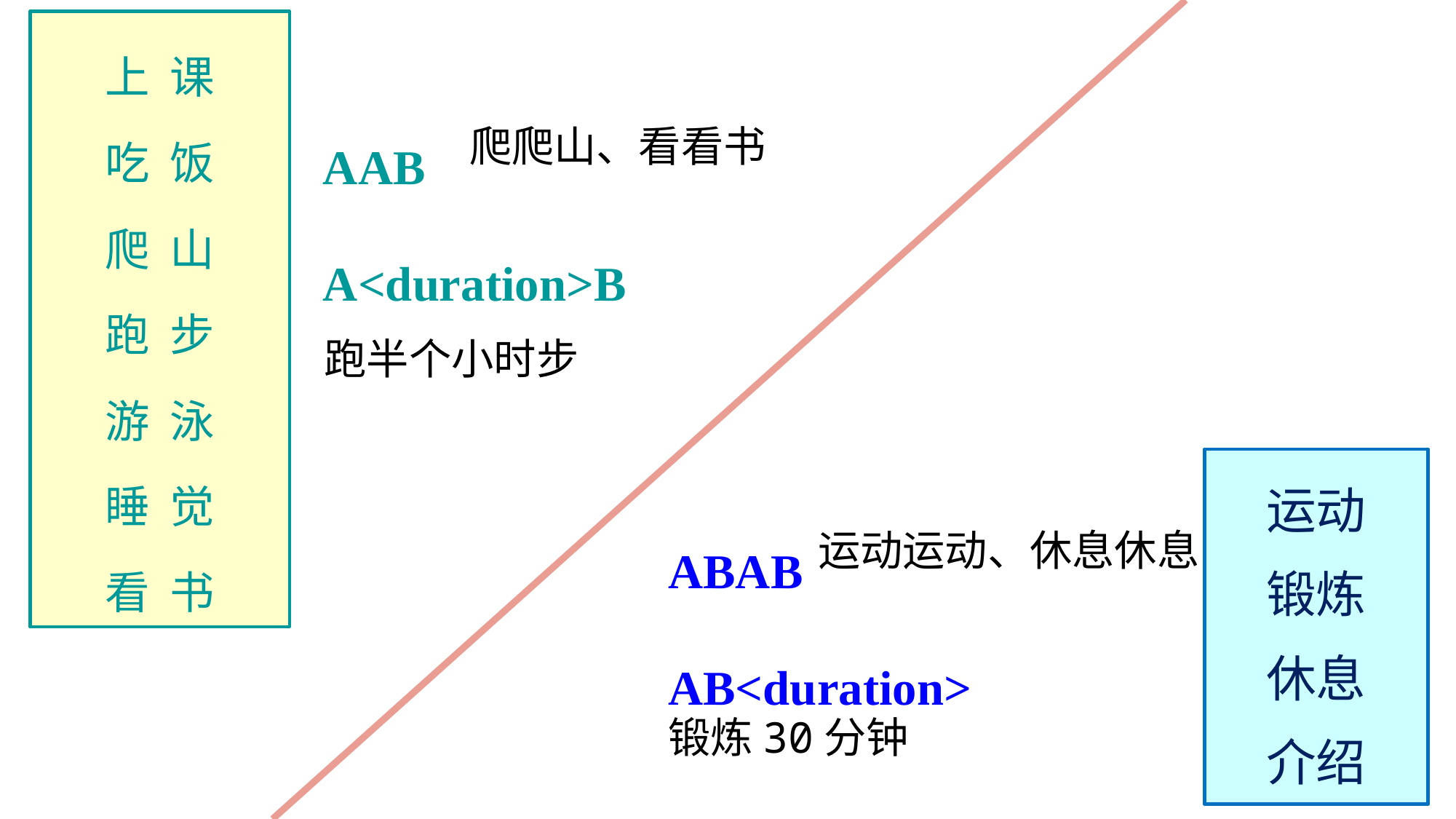

上  课
吃  饭
爬  山
跑  步
游  泳
睡  觉
看  书

AAB
A<duration>B
爬爬山、看看书
跑半个小时步
运动
锻炼
休息
介绍
ABAB
AB<duration>
运动运动、休息休息
锻炼30分钟